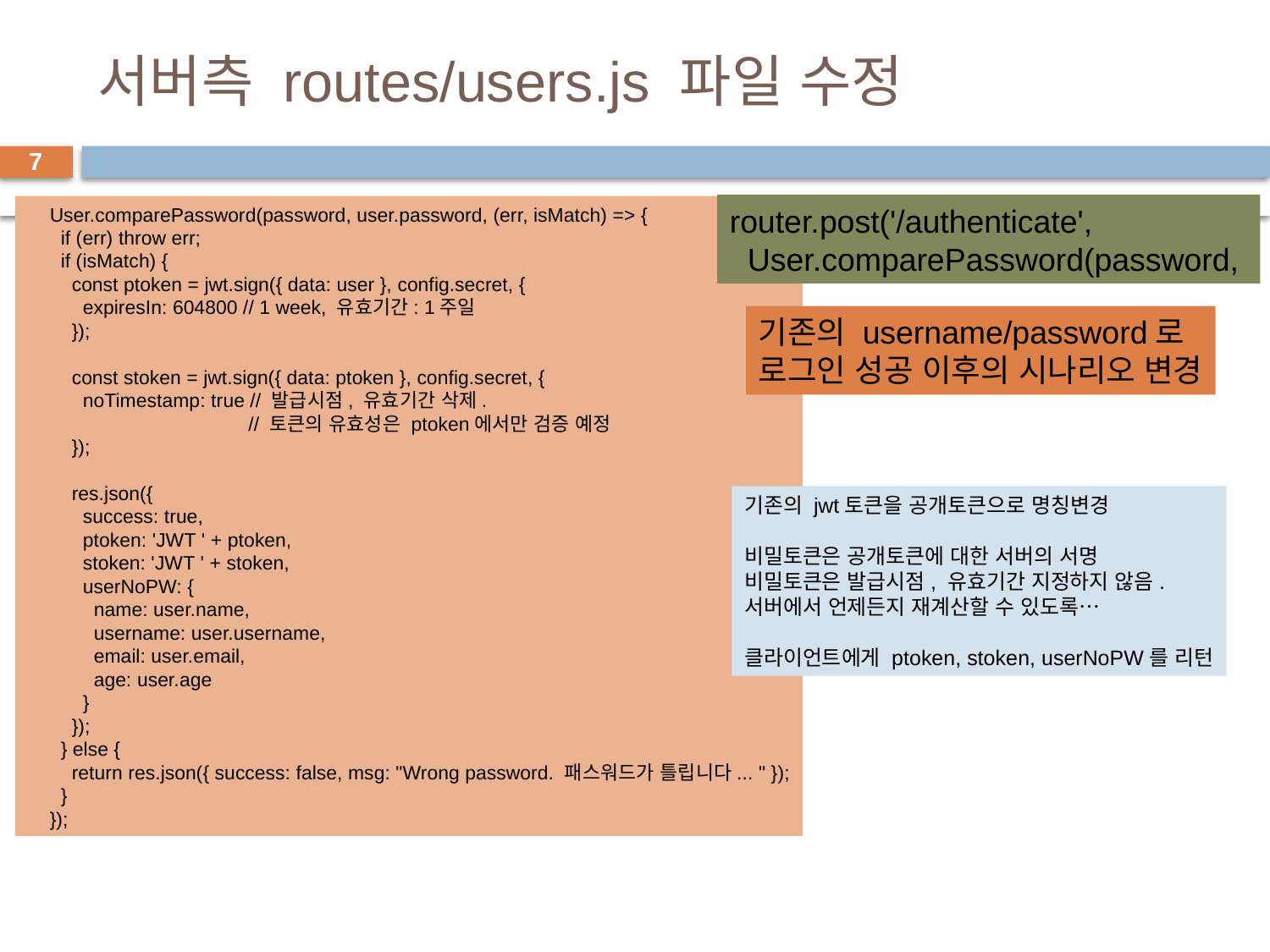

# 서버측 routes/users.js 파일 수정
7
router.post('/authenticate',
  User.comparePassword(password,
    User.comparePassword(password, user.password, (err, isMatch) => {
      if (err) throw err;
      if (isMatch) {
        const ptoken = jwt.sign({ data: user }, config.secret, {
          expiresIn: 604800 // 1 week, 유효기간: 1주일
        });
        const stoken = jwt.sign({ data: ptoken }, config.secret, {
          noTimestamp: true // 발급시점, 유효기간 삭제.
	                 // 토큰의 유효성은 ptoken에서만 검증 예정
        });
        res.json({
          success: true,
          ptoken: 'JWT ' + ptoken,
          stoken: 'JWT ' + stoken,
          userNoPW: {
            name: user.name,
            username: user.username,
            email: user.email,
            age: user.age
          }
        });
      } else {
        return res.json({ success: false, msg: "Wrong password. 패스워드가 틀립니다... " });
      }
    });
기존의 username/password로
로그인 성공 이후의 시나리오 변경
기존의 jwt토큰을 공개토큰으로 명칭변경

비밀토큰은 공개토큰에 대한 서버의 서명
비밀토큰은 발급시점, 유효기간 지정하지 않음.
서버에서 언제든지 재계산할 수 있도록…

클라이언트에게 ptoken, stoken, userNoPW를 리턴